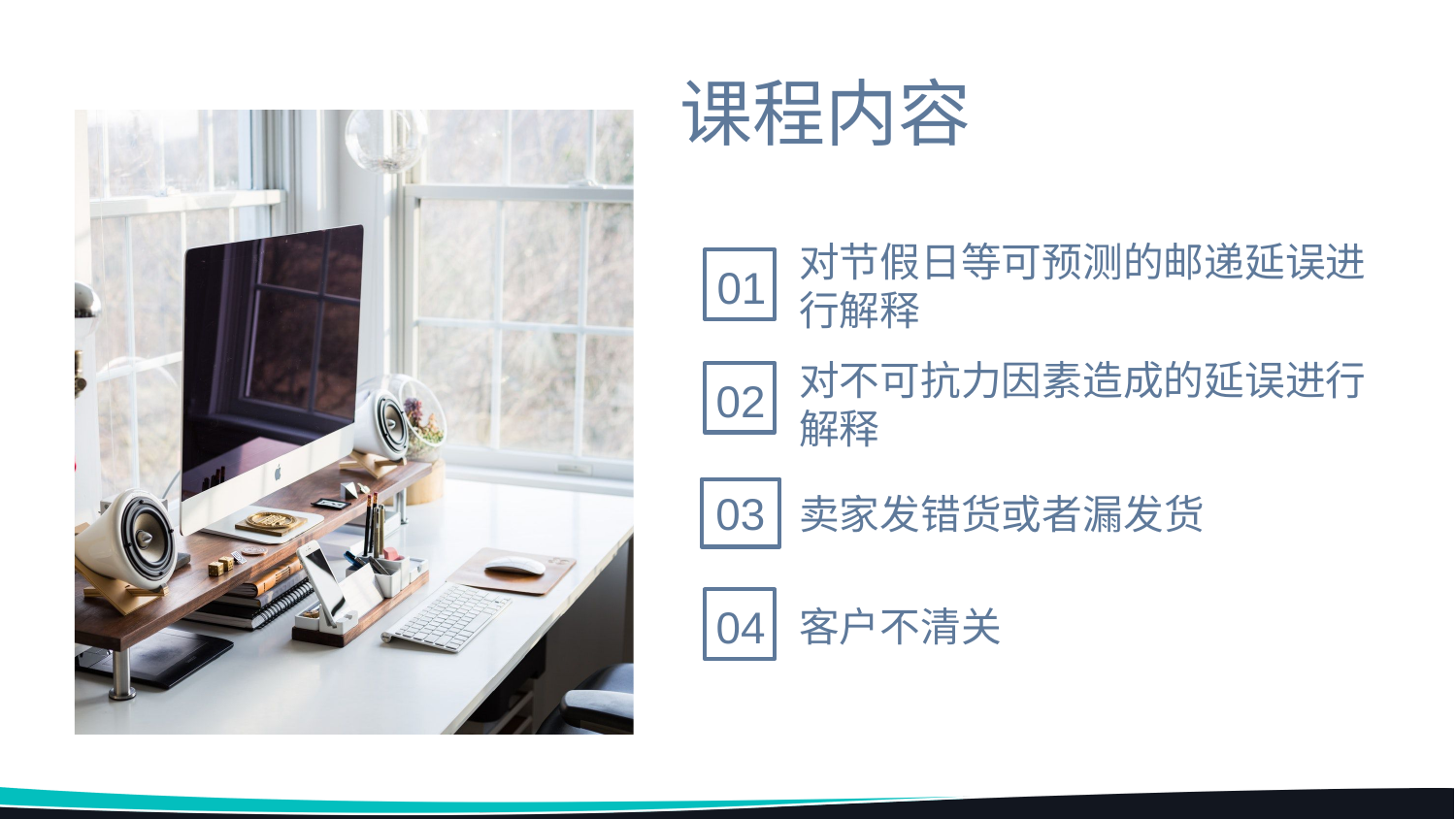

课程内容

对节假日等可预测的邮递延误进行解释
对不可抗力因素造成的延误进行解释
卖家发错货或者漏发货
客户不清关

01

02

03

04